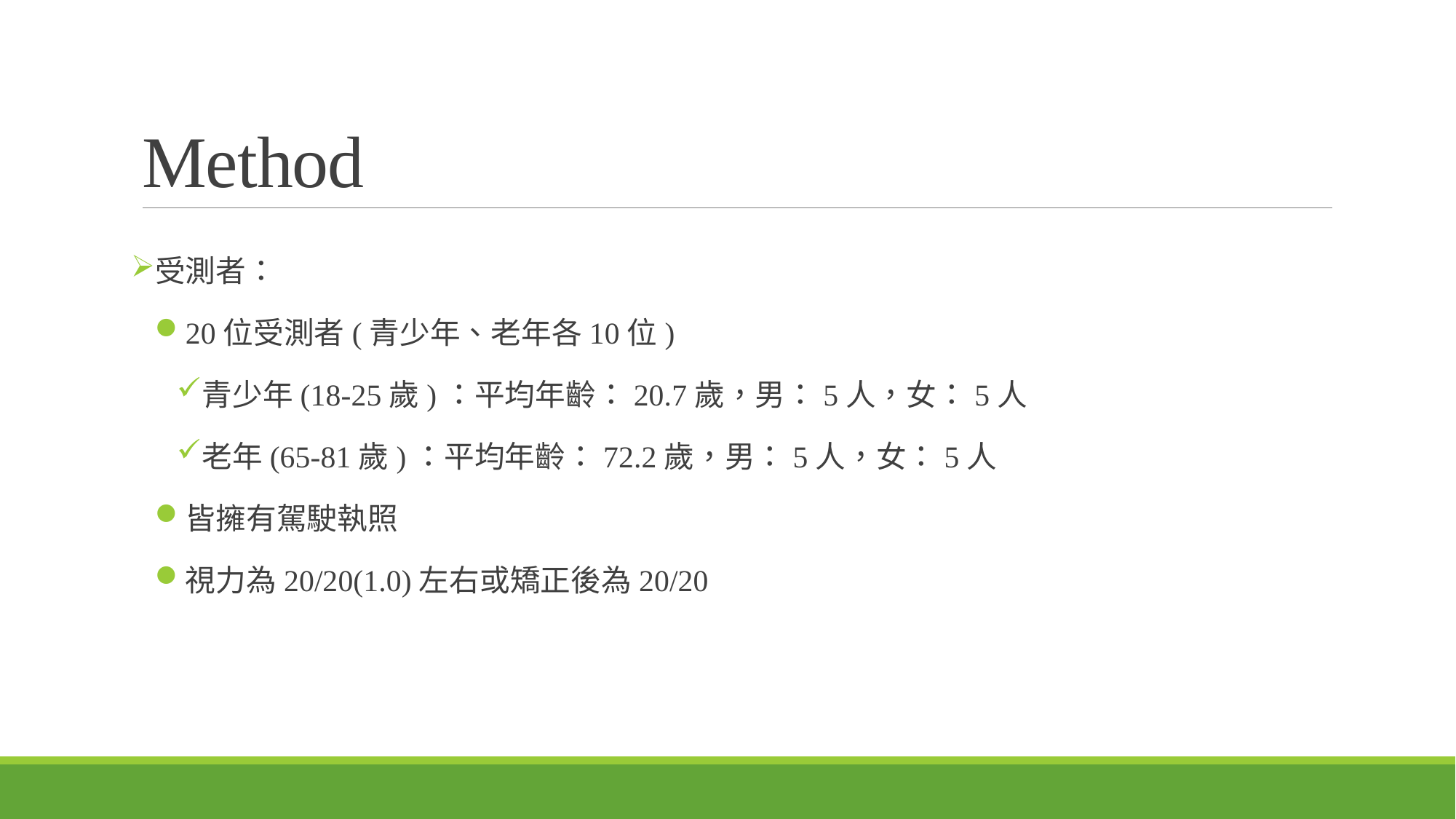

# Method
受測者：
20位受測者(青少年、老年各10位)
青少年(18-25歲)：平均年齡：20.7歲，男：5人，女：5人
老年(65-81歲)：平均年齡：72.2歲，男：5人，女：5人
皆擁有駕駛執照
視力為20/20(1.0)左右或矯正後為20/20